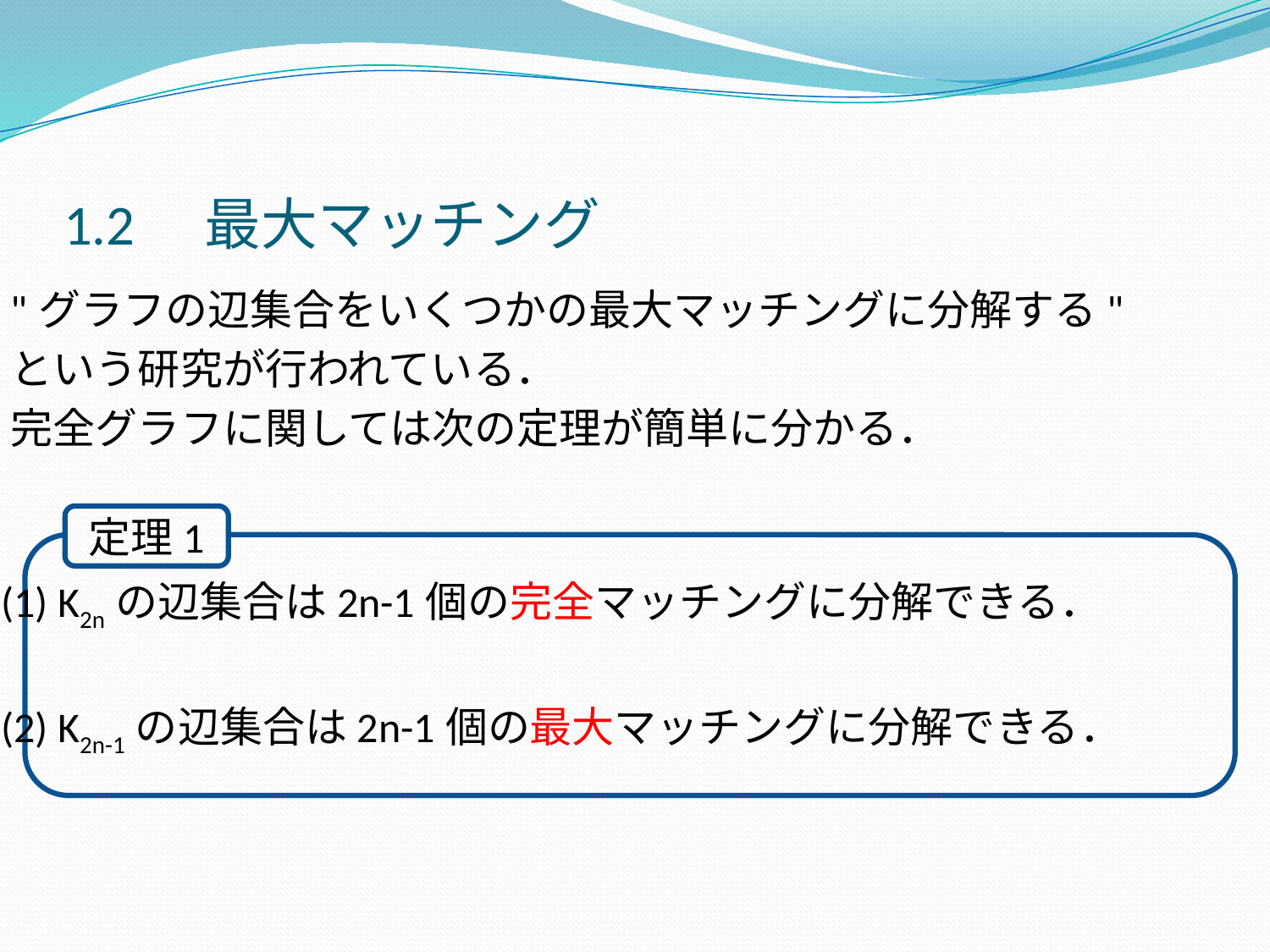

1.2　最大マッチング
"グラフの辺集合をいくつかの最大マッチングに分解する"
という研究が行われている．
完全グラフに関しては次の定理が簡単に分かる．

定理1

(1) K2nの辺集合は2n-1個の完全マッチングに分解できる．

(2) K2n-1の辺集合は2n-1個の最大マッチングに分解できる．